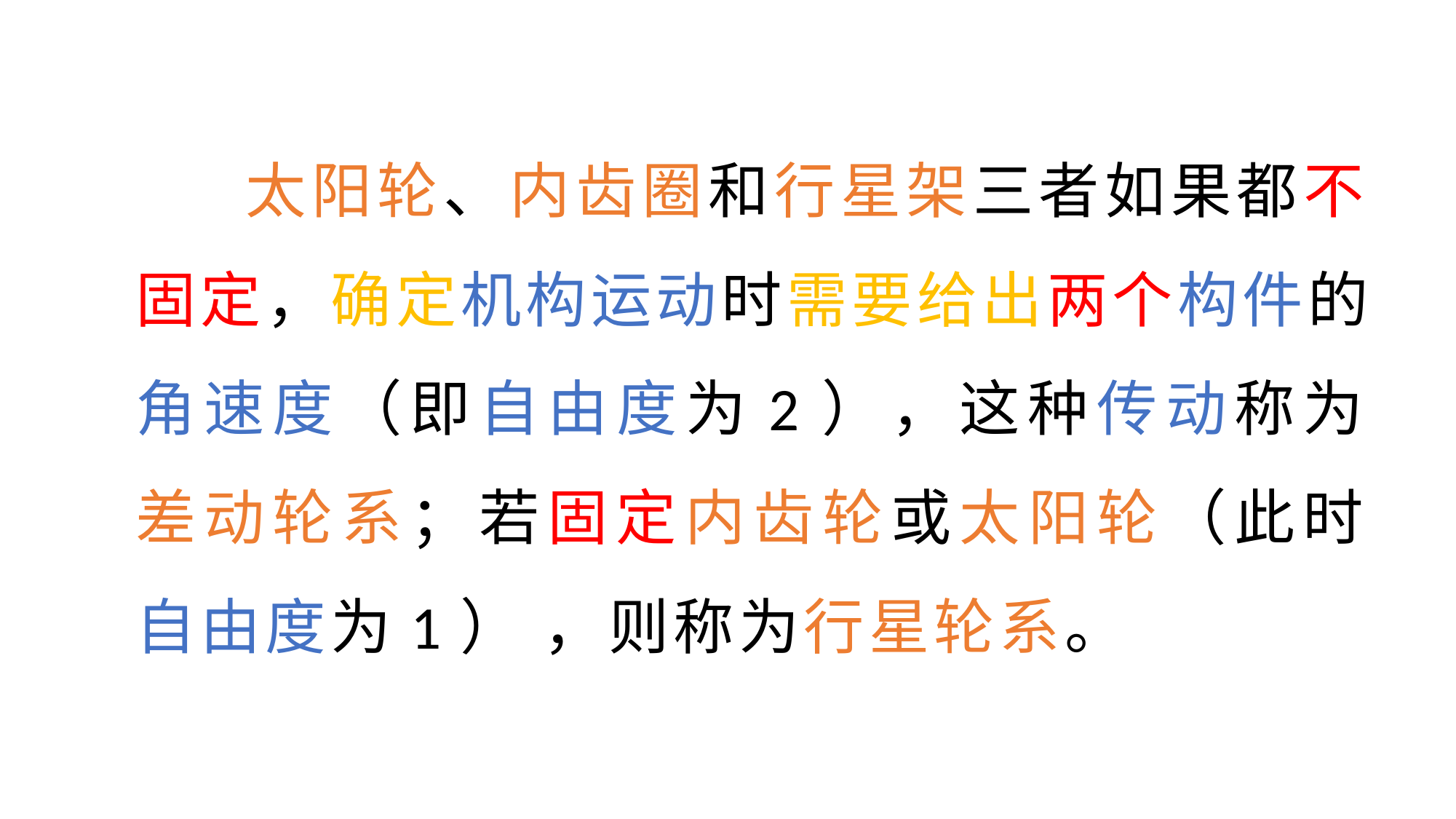

太阳轮、内齿圈和行星架三者如果都不固定，确定机构运动时需要给出两个构件的角速度（即自由度为2），这种传动称为差动轮系；若固定内齿轮或太阳轮（此时自由度为1） ，则称为行星轮系。